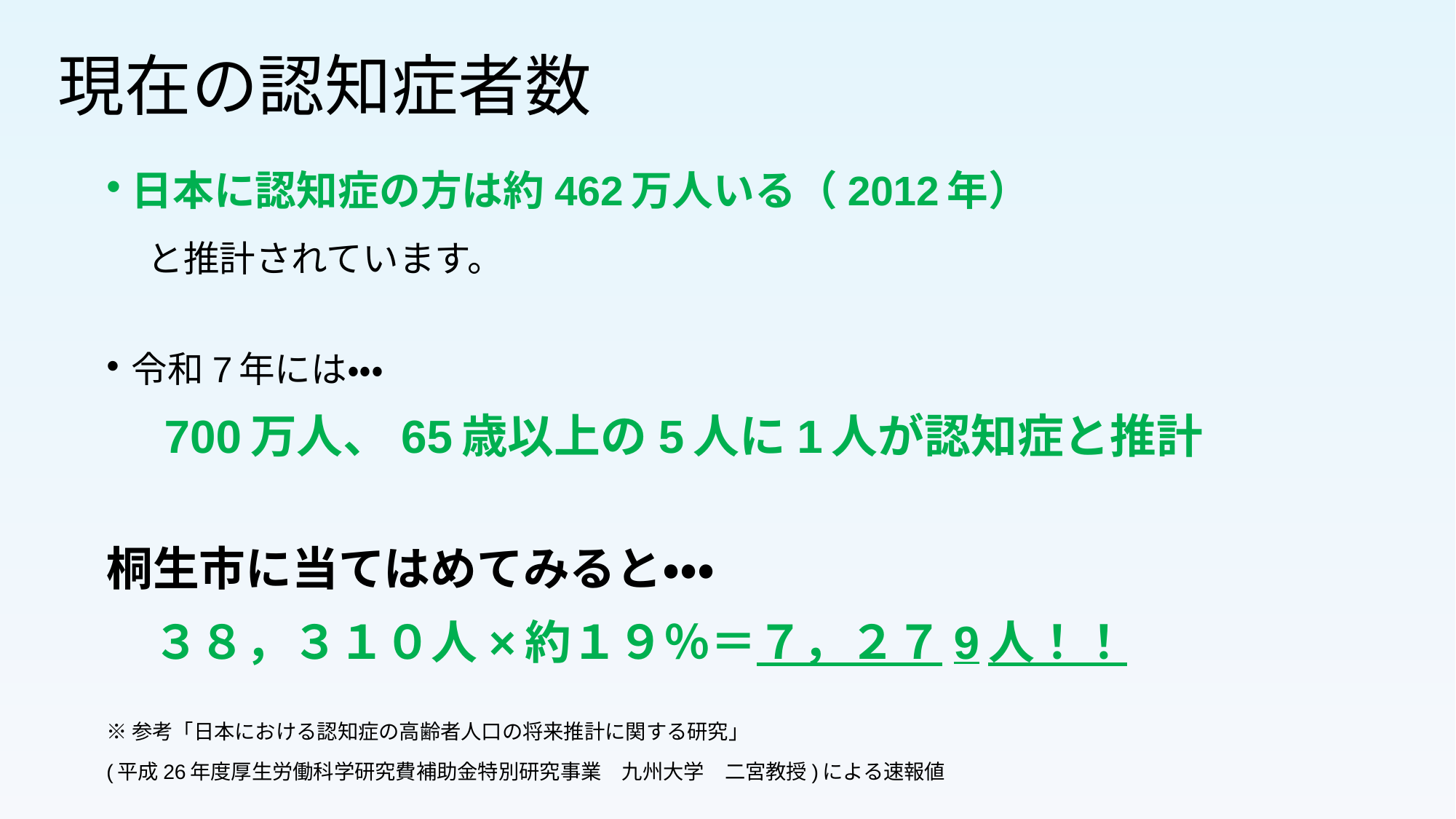

# 現在の認知症者数

日本に認知症の方は約462万人いる（2012年）
　と推計されています。

令和7年には・・・
　700万人、65歳以上の5人に1人が認知症と推計

桐生市に当てはめてみると・・・
　３８，３１０人×約１９％＝７，２７9人！！

※参考「日本における認知症の高齢者人口の将来推計に関する研究」
(平成26年度厚生労働科学研究費補助金特別研究事業　九州大学　二宮教授)による速報値